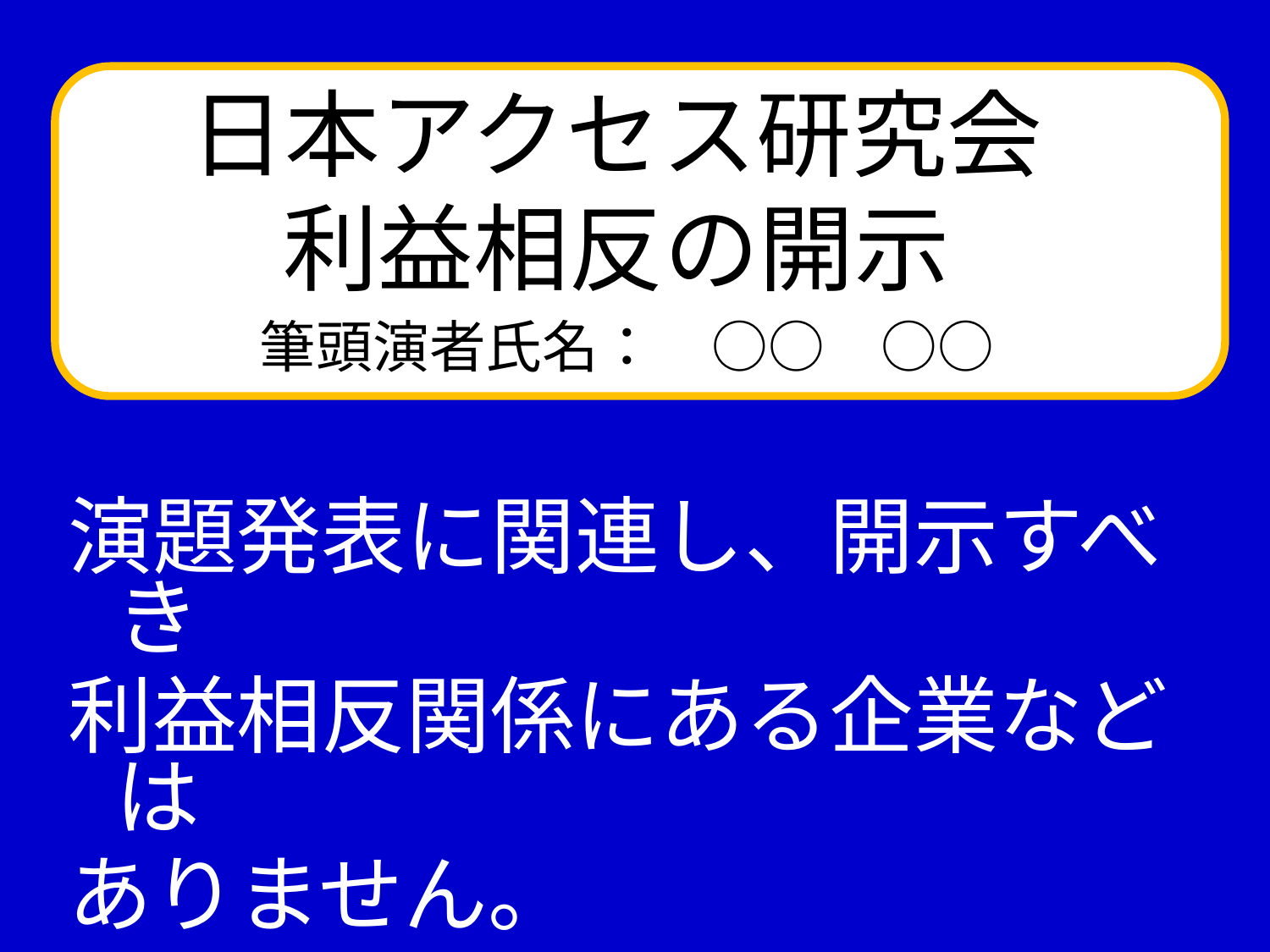

日本アクセス研究会
利益相反の開示
筆頭演者氏名：　○○　○○
演題発表に関連し、開示すべき
利益相反関係にある企業などは
ありません。